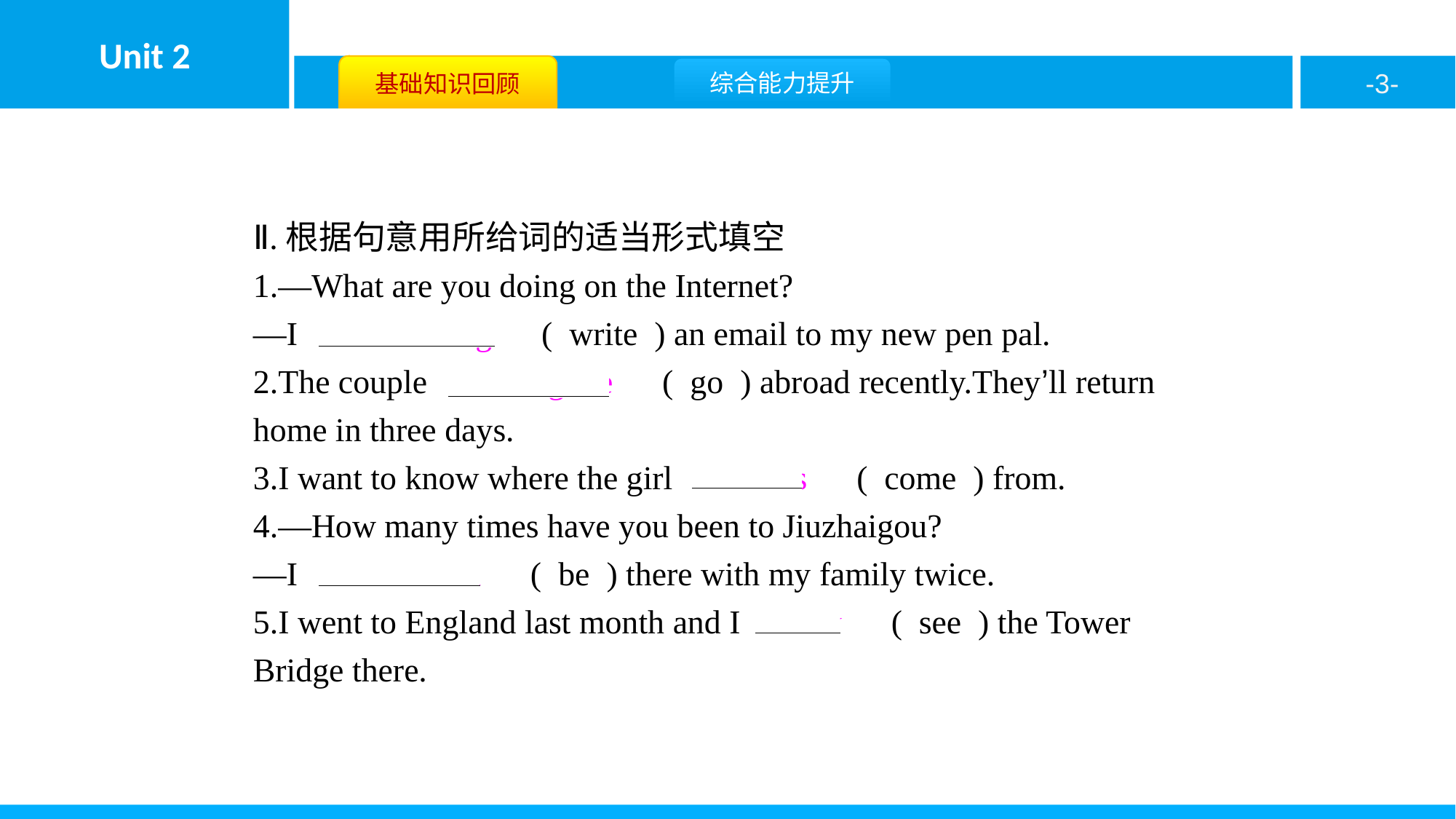

Ⅱ.根据句意用所给词的适当形式填空
1.—What are you doing on the Internet?
—I　am writing　(  write  ) an email to my new pen pal.
2.The couple　have gone　(  go  ) abroad recently.They’ll return home in three days.
3.I want to know where the girl　comes　(  come  ) from.
4.—How many times have you been to Jiuzhaigou?
—I　have been　(  be  ) there with my family twice.
5.I went to England last month and I　saw　(  see  ) the Tower Bridge there.